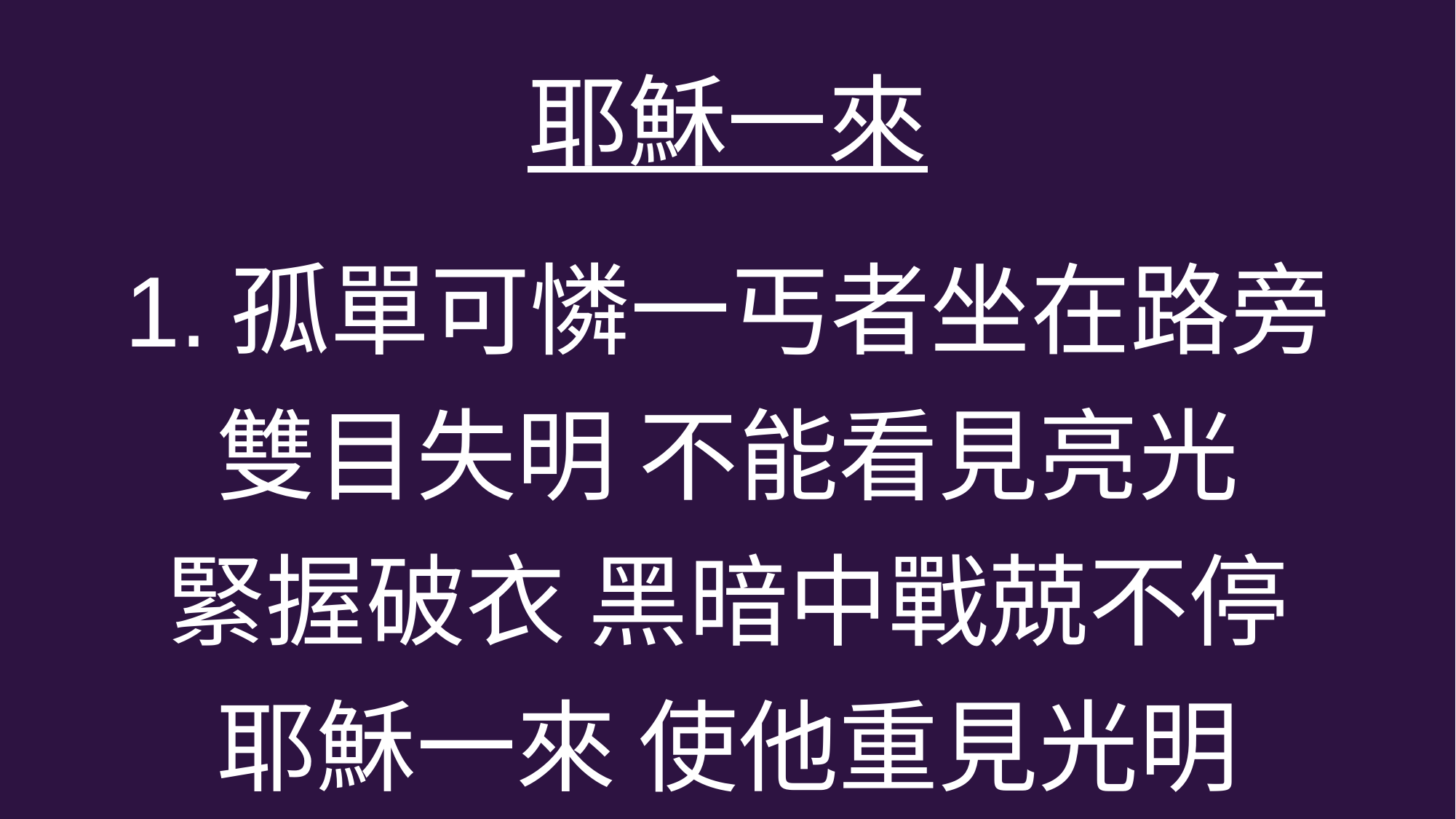

耶穌一來

1.孤單可憐一丐者坐在路旁
雙目失明 不能看見亮光
緊握破衣 黑暗中戰兢不停
耶穌一來 使他重見光明